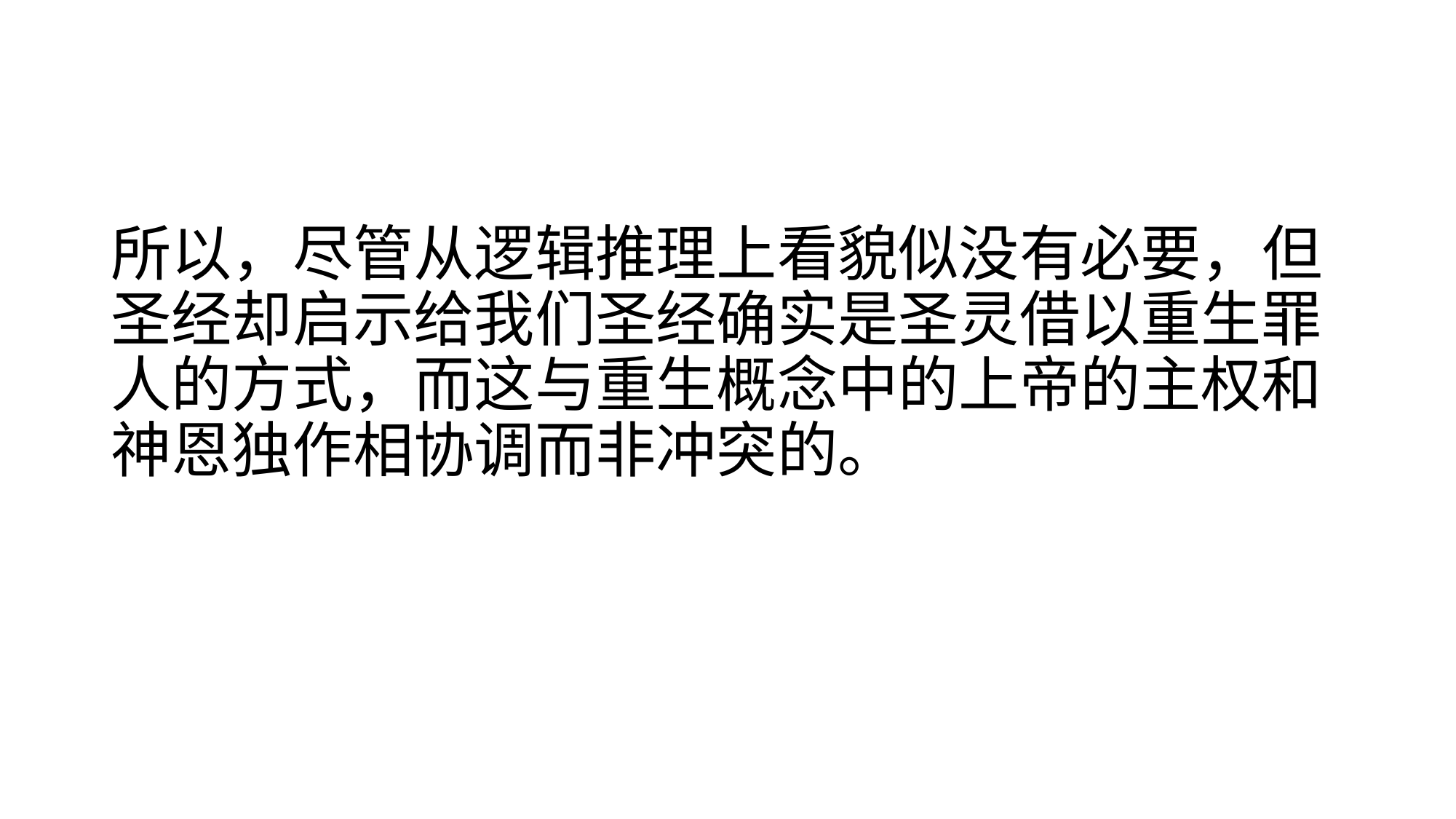

#
所以，尽管从逻辑推理上看貌似没有必要，但圣经却启示给我们圣经确实是圣灵借以重生罪人的方式，而这与重生概念中的上帝的主权和神恩独作相协调而非冲突的。